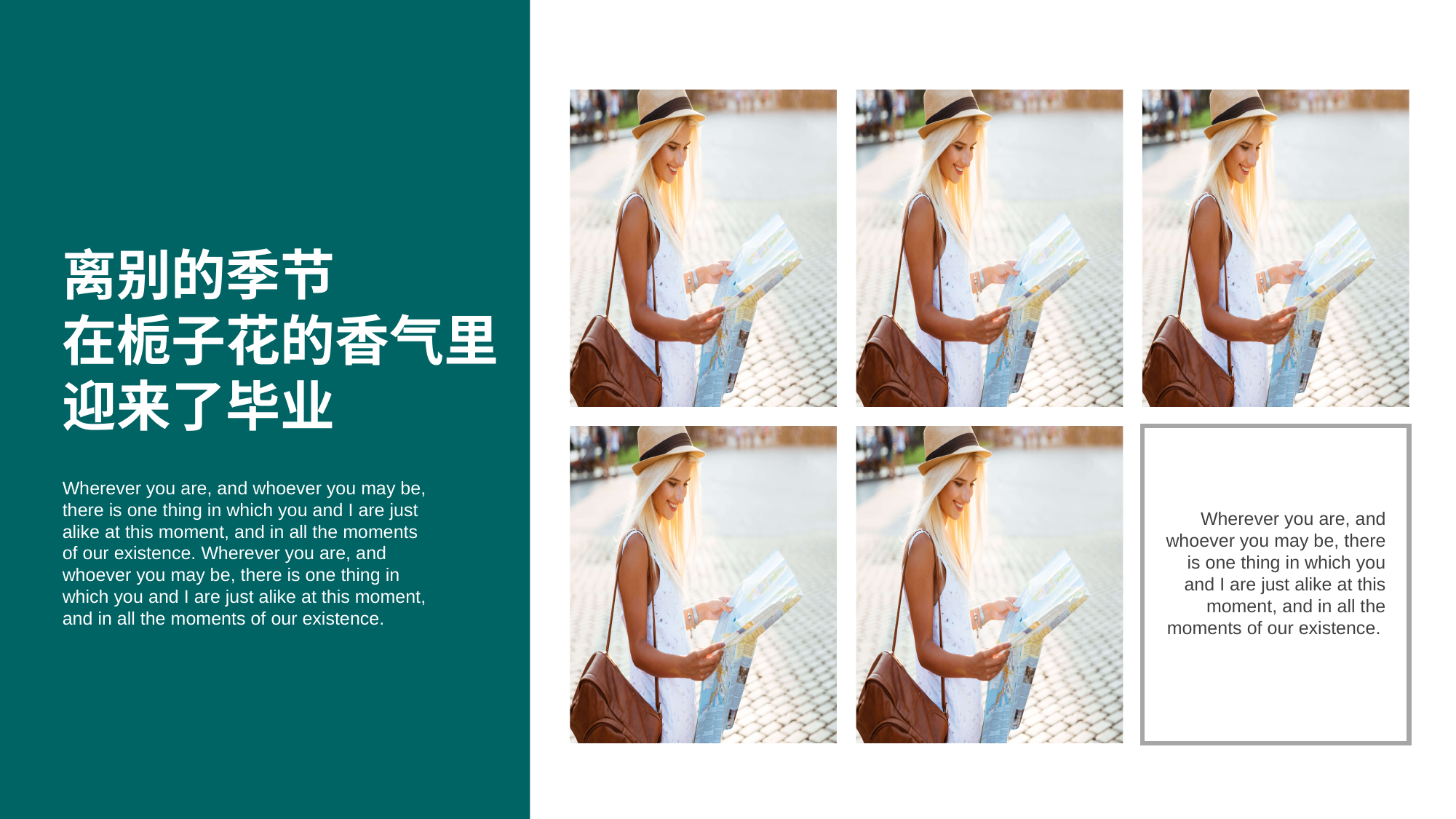

离别的季节
在栀子花的香气里
迎来了毕业

Wherever you are, and whoever you may be, there is one thing in which you and I are just alike at this moment, and in all the moments of our existence.
Wherever you are, and whoever you may be, there is one thing in which you and I are just alike at this moment, and in all the moments of our existence. Wherever you are, and whoever you may be, there is one thing in which you and I are just alike at this moment, and in all the moments of our existence.